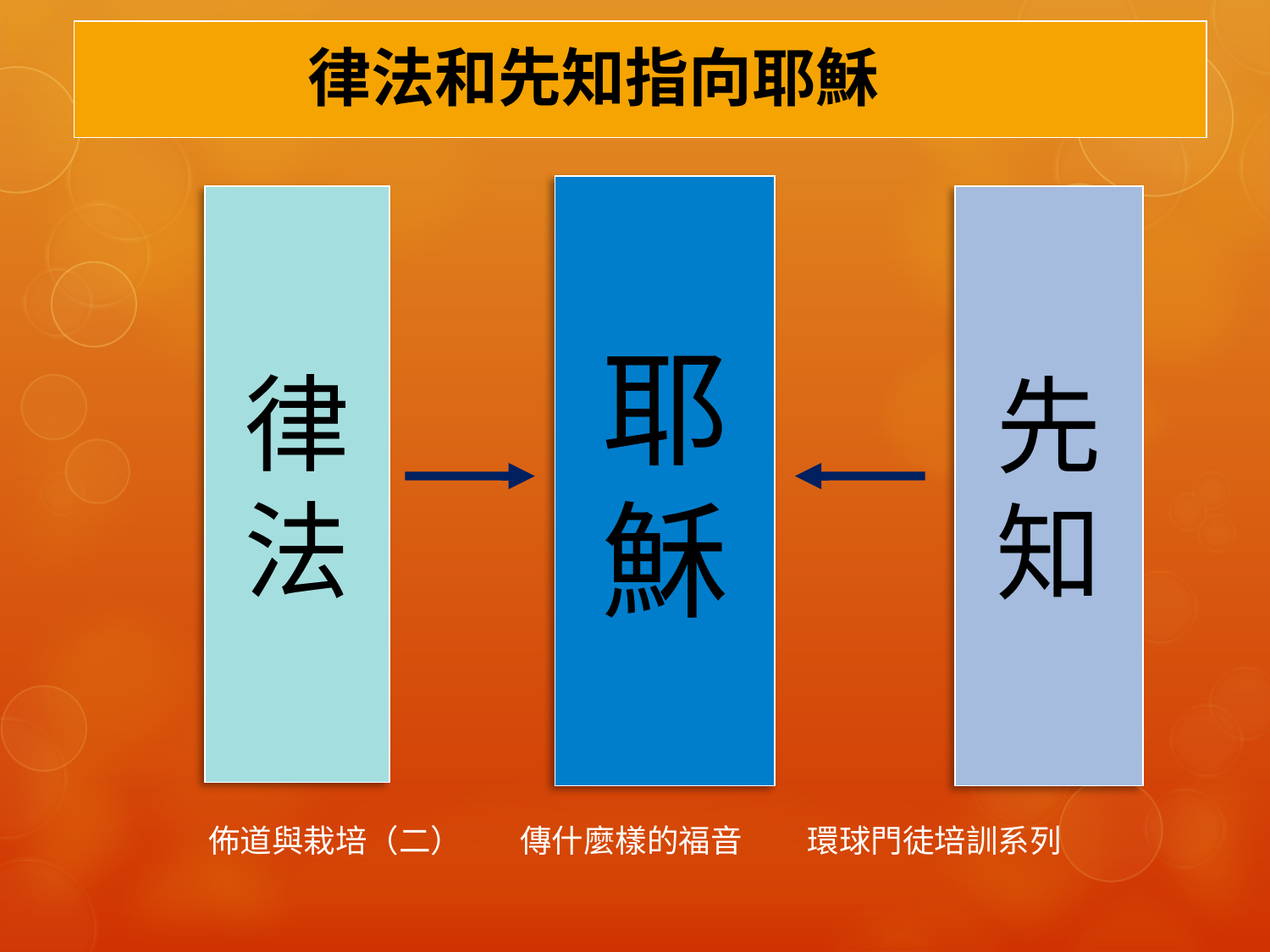

律法和先知指向耶穌
耶
穌
律
法
先
知